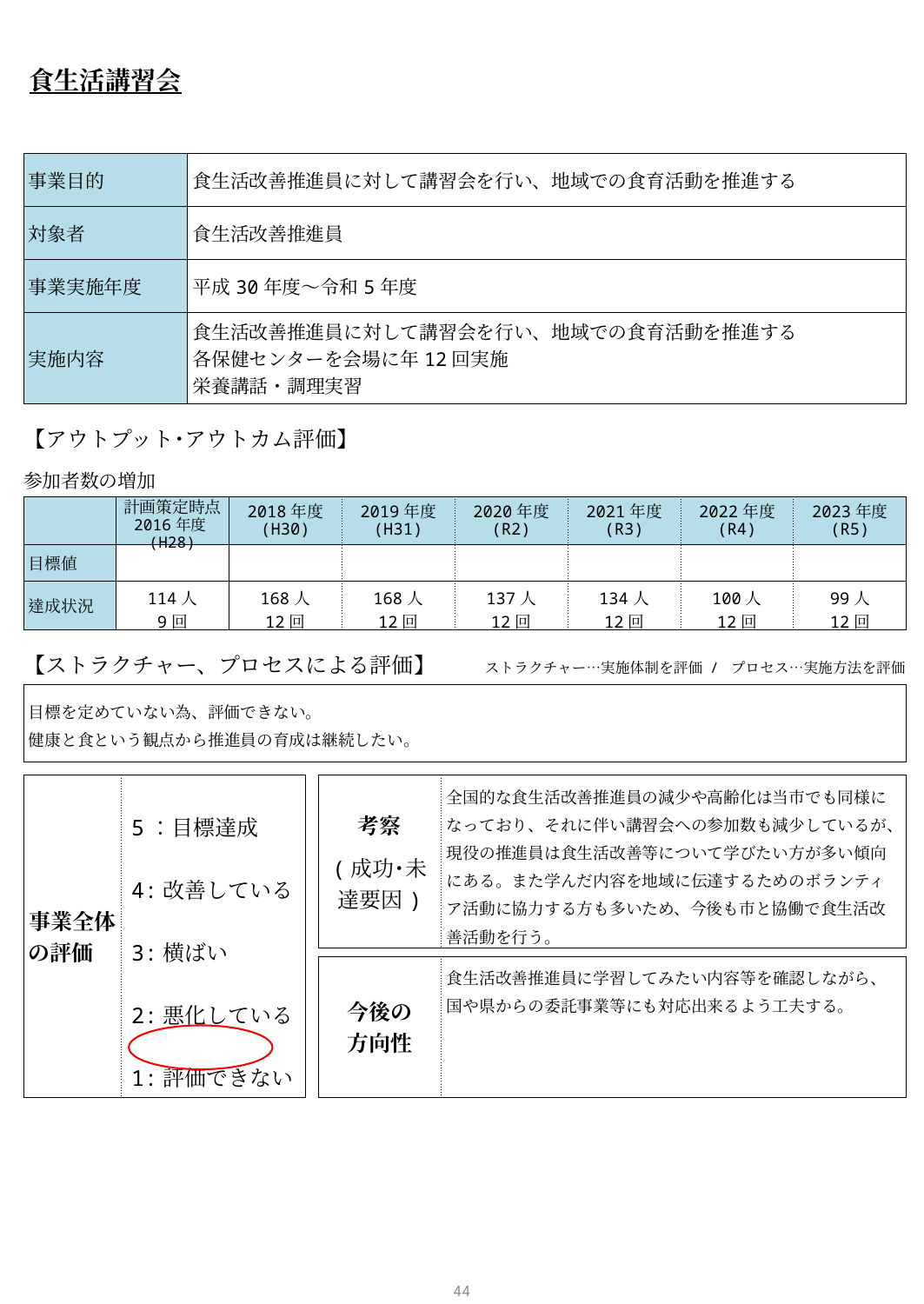

食生活講習会
| 事業目的 | 食生活改善推進員に対して講習会を行い、地域での食育活動を推進する |
| --- | --- |
| 対象者 | 食生活改善推進員 |
| 事業実施年度 | 平成30年度～令和5年度 |
| 実施内容 | 食生活改善推進員に対して講習会を行い、地域での食育活動を推進する 各保健センターを会場に年12回実施 栄養講話・調理実習 |
【アウトプット･アウトカム評価】
参加者数の増加
|  | 計画策定時点 2016年度(H28) | 2018年度 (H30) | 2019年度 (H31) | 2020年度 (R2) | 2021年度 (R3) | 2022年度 (R4) | 2023年度 (R5) |
| --- | --- | --- | --- | --- | --- | --- | --- |
| 目標値 |  |  |  |  |  |  |  |
| 達成状況 | 114人 9回 | 168人 12回 | 168人 12回 | 137人 12回 | 134人 12回 | 100人 12回 | 99人 12回 |
ストラクチャー…実施体制を評価 / プロセス…実施方法を評価
【ストラクチャー、プロセスによる評価】

| 目標を定めていない為、評価できない。 健康と食という観点から推進員の育成は継続したい。 |
| --- |
| 考察 (成功･未達要因) | 全国的な食生活改善推進員の減少や高齢化は当市でも同様になっており、それに伴い講習会への参加数も減少しているが、現役の推進員は食生活改善等について学びたい方が多い傾向にある。また学んだ内容を地域に伝達するためのボランティア活動に協力する方も多いため、今後も市と協働で食生活改善活動を行う。 |
| --- | --- |
| 事業全体 の評価 | 5：目標達成 4:改善している 3:横ばい 2:悪化している 1:評価できない |
| --- | --- |
| 今後の 方向性 | 食生活改善推進員に学習してみたい内容等を確認しながら、国や県からの委託事業等にも対応出来るよう工夫する。 |
| --- | --- |

44